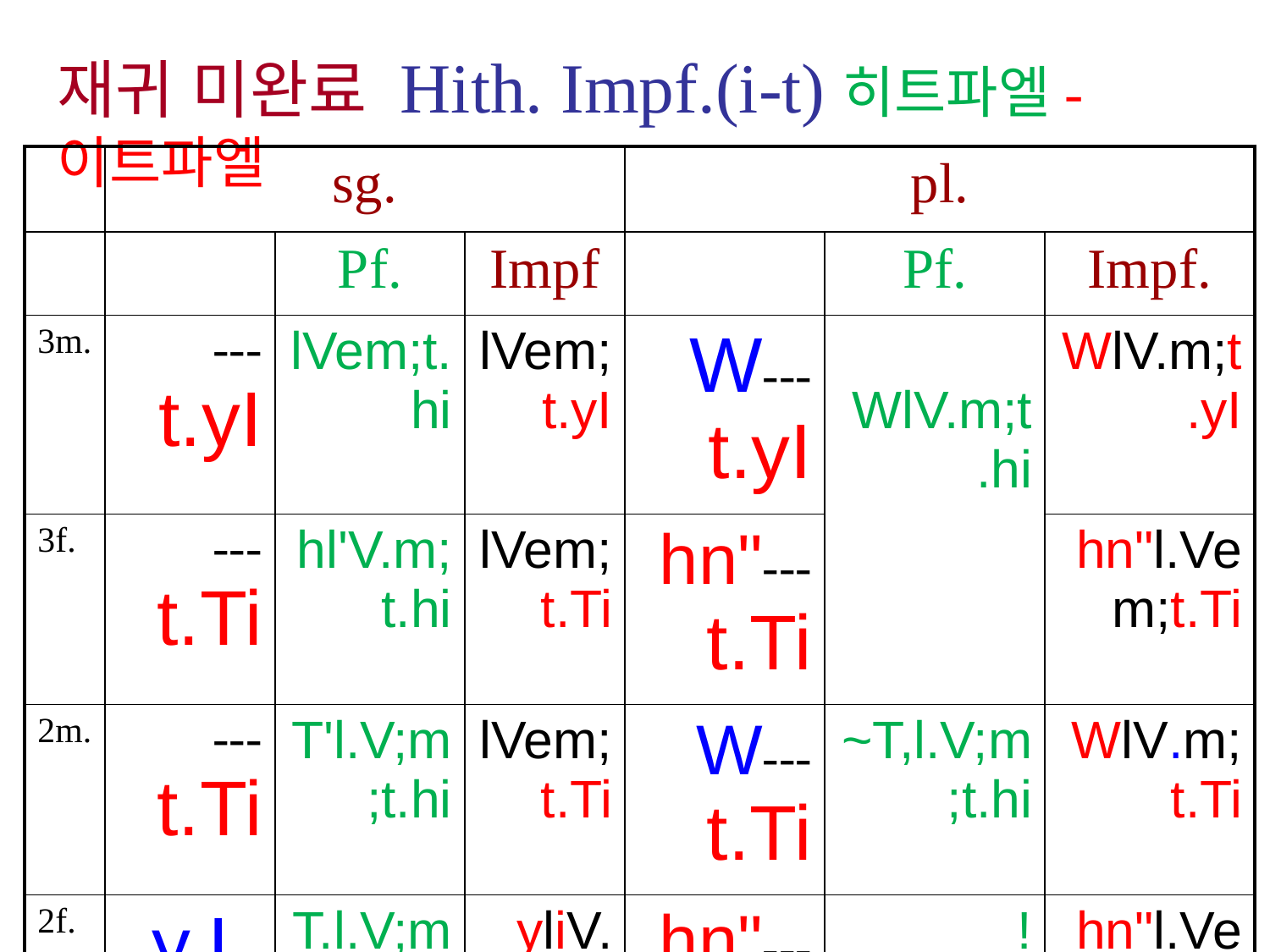

재귀 미완료 Hith. Impf.(i-t)히트파엘-이트파엘
|  | sg. |  |  | pl. |  |  |
| --- | --- | --- | --- | --- | --- | --- |
|  |  | Pf. | Impf |  | Pf. | Impf. |
| 3m. | --- t.yI | lVem;t.hi | lVem;t.yI | W---t.yI | WlV.m;t.hi | WlV.m;t.yI |
| 3f. | ---t.Ti | hl'V.m;t.hi | lVem;t.Ti | hn"---t.Ti |  | hn"l.Vem;t.Ti |
| 2m. | ---t.Ti | T'l.V;m;t.hi | lVem;t.Ti | W---t.Ti | ~T,l.V;m;t.hi | WlV.m;t.Ti |
| 2f. | y-I--t.Ti | T.l.V;m;t.hi | yliV.m;t.Ti | hn"---t.Ti | !T,l.V;m;t.hi | hn"l.Vem;t.Ti |
| 1. | ---t.a, | yTil.V;m;t.hi | lVem;t.a, | ---t.nI | Wnl.V;m;t.hi | lVem;t.nI |